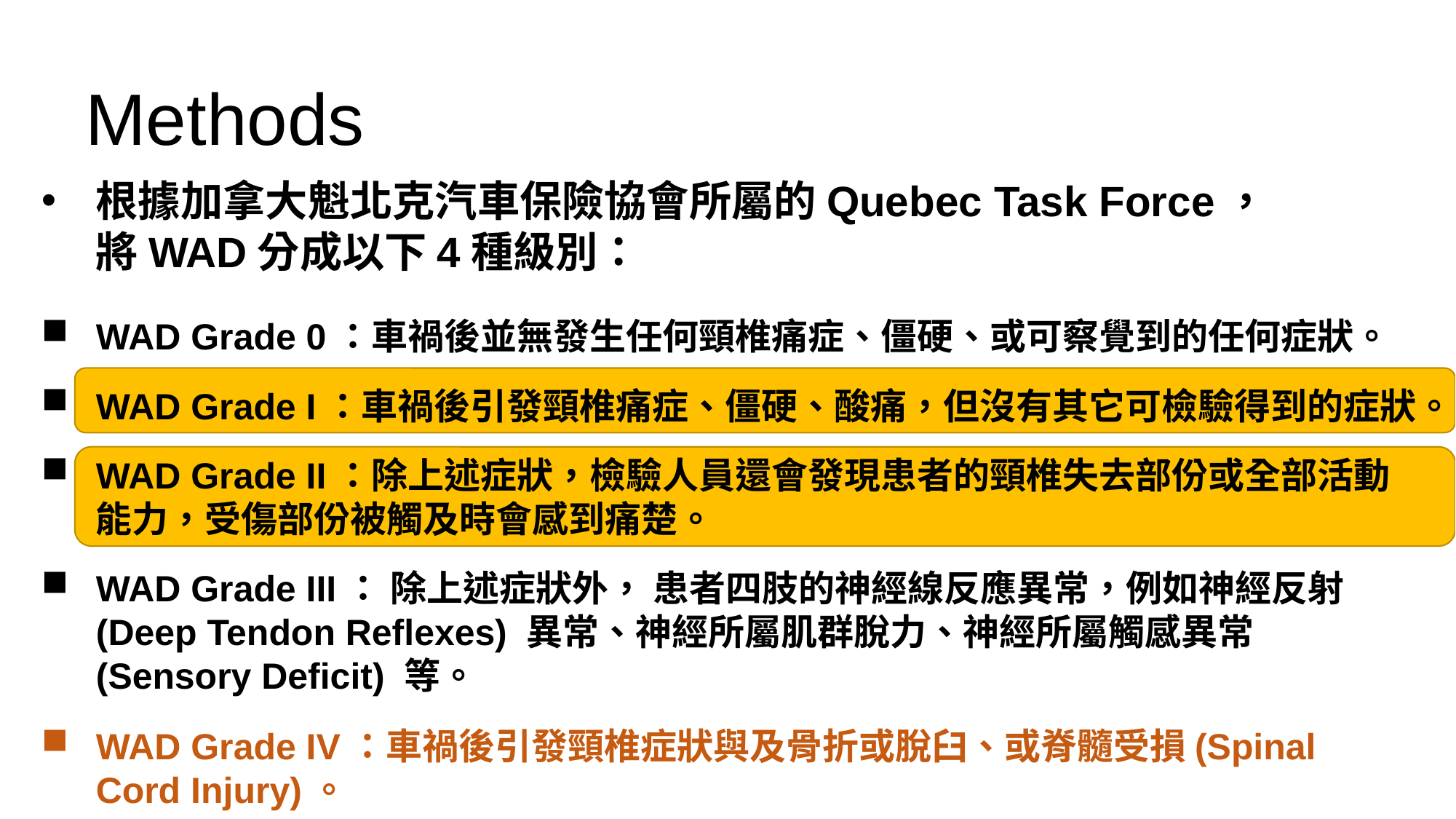

Methods
根據加拿大魁北克汽車保險協會所屬的Quebec Task Force，將WAD分成以下4種級別：
WAD Grade 0：車禍後並無發生任何頸椎痛症、僵硬、或可察覺到的任何症狀。

WAD Grade I：車禍後引發頸椎痛症、僵硬、酸痛，但沒有其它可檢驗得到的症狀。

WAD Grade II：除上述症狀，檢驗人員還會發現患者的頸椎失去部份或全部活動能力，受傷部份被觸及時會感到痛楚。
WAD Grade III： 除上述症狀外， 患者四肢的神經線反應異常，例如神經反射(Deep Tendon Reflexes) 異常、神經所屬肌群脫力、神經所屬觸感異常(Sensory Deficit) 等。
WAD Grade IV：車禍後引發頸椎症狀與及骨折或脫臼、或脊髓受損(Spinal Cord Injury)。